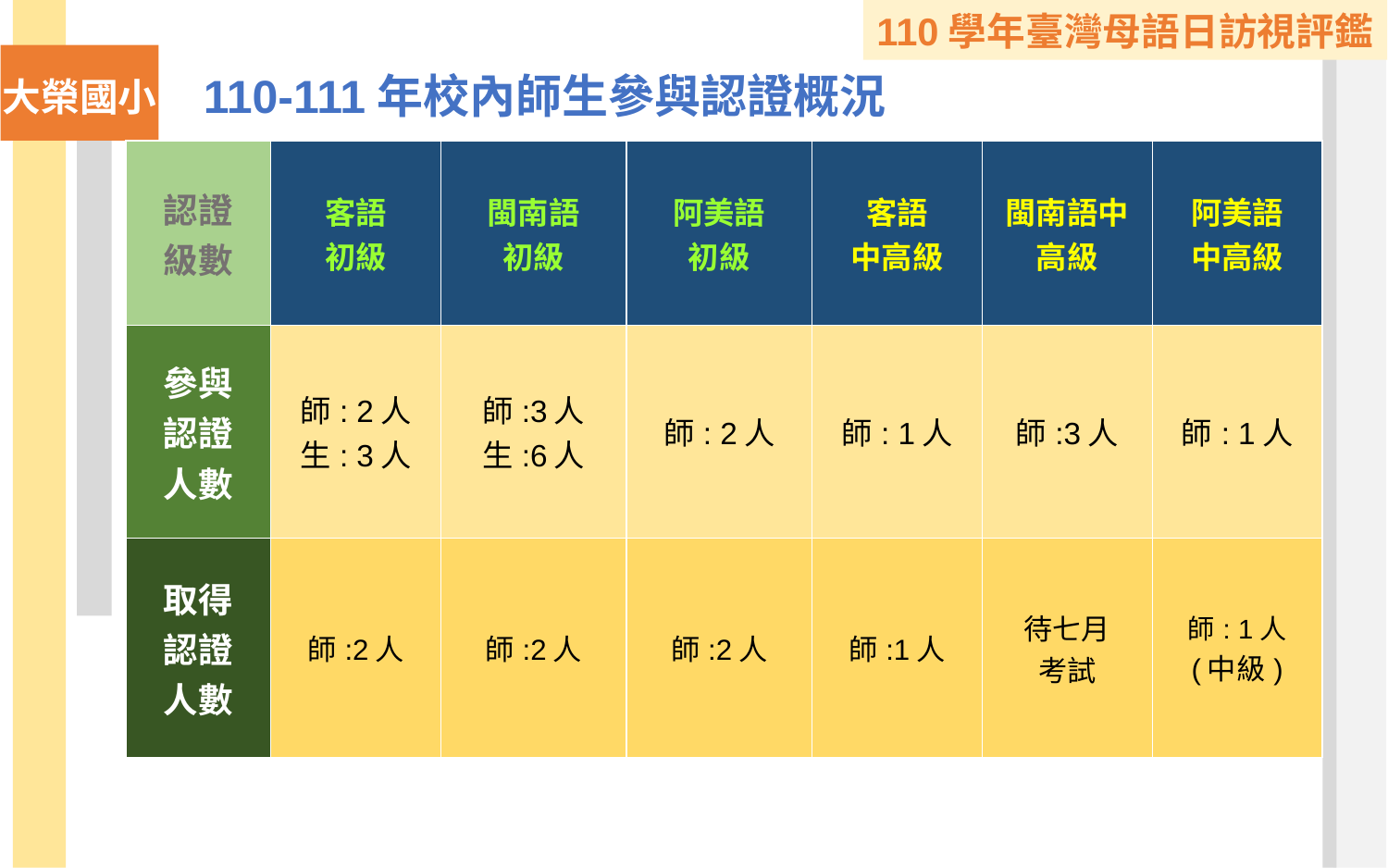

110學年臺灣母語日訪視評鑑

110-111年校內師生參與認證概況
大榮國小
| 認證 級數 | 客語 初級 | 閩南語 初級 | 阿美語 初級 | 客語 中高級 | 閩南語中高級 | 阿美語 中高級 |
| --- | --- | --- | --- | --- | --- | --- |
| 參與 認證 人數 | 師: 2人 生: 3人 | 師:3人 生:6人 | 師: 2人 | 師: 1人 | 師:3人 | 師: 1人 |
| 取得 認證 人數 | 師:2人 | 師:2人 | 師:2人 | 師:1人 | 待七月 考試 | 師: 1人 (中級) |